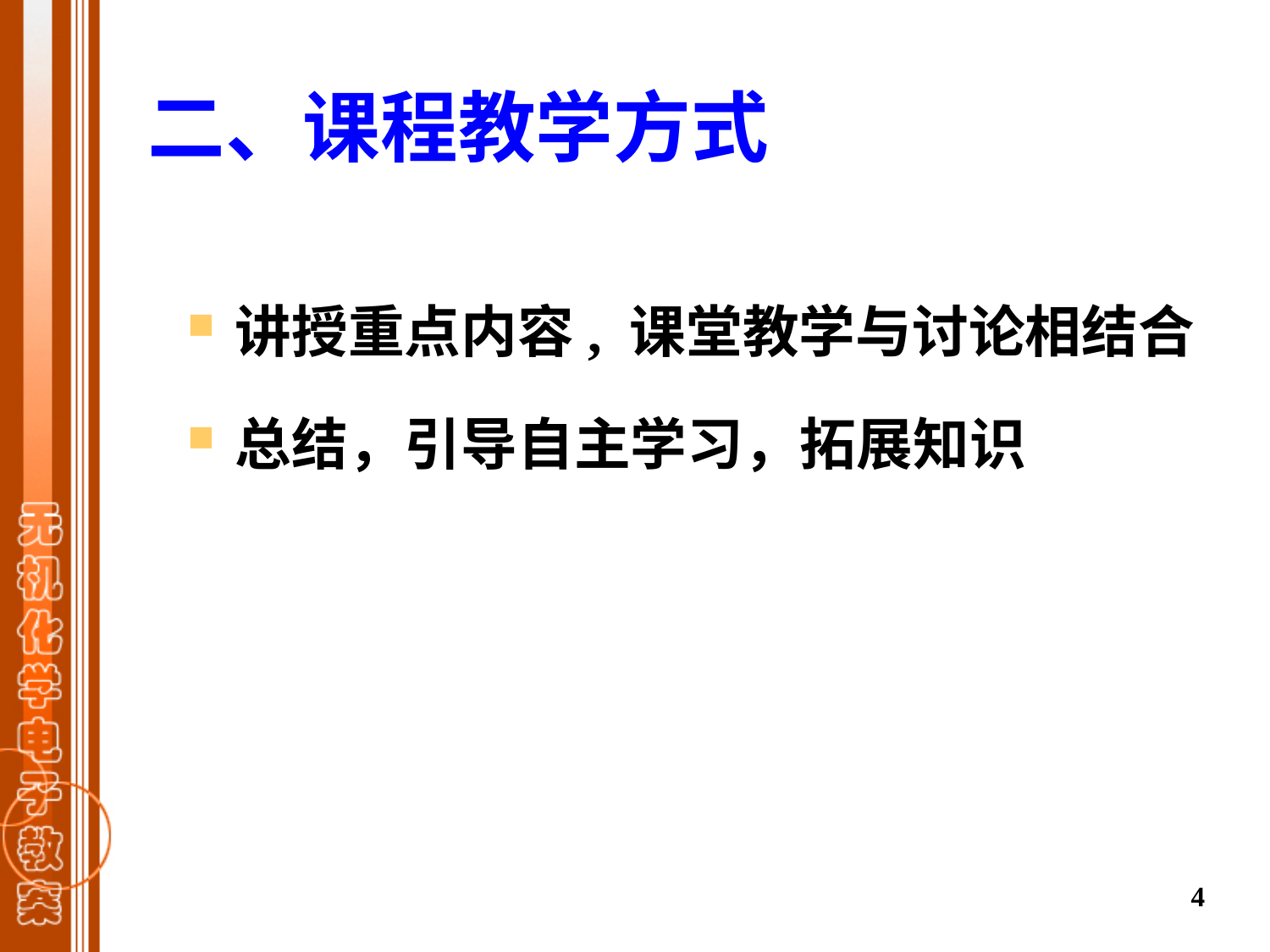

# 二、课程教学方式
讲授重点内容, 课堂教学与讨论相结合
总结，引导自主学习，拓展知识
4